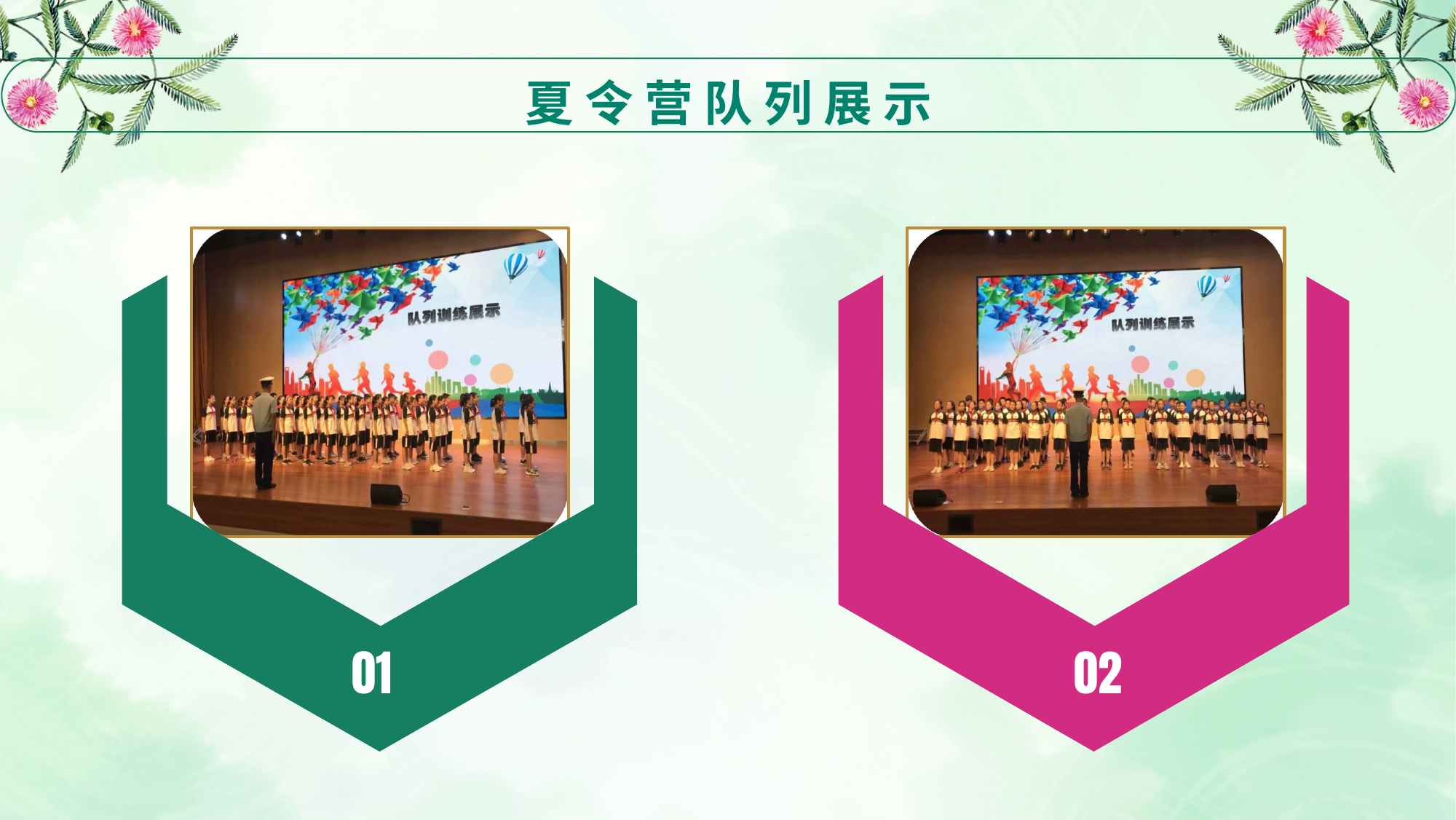

夏 令 营 队 列 展 示

01
02